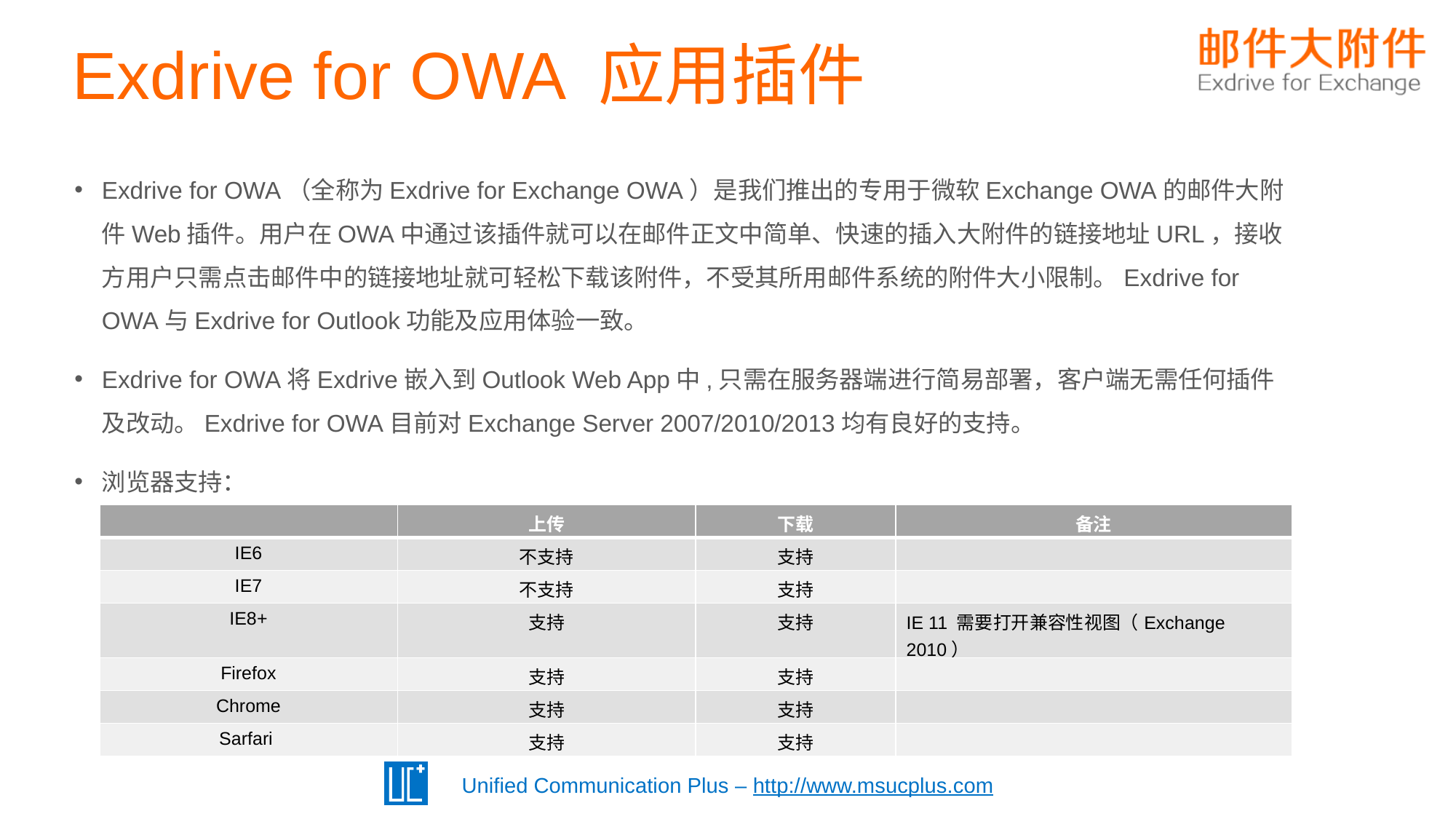

Exdrive for OWA 应用插件
Exdrive for OWA（全称为Exdrive for Exchange OWA）是我们推出的专用于微软Exchange OWA的邮件大附件Web插件。用户在OWA中通过该插件就可以在邮件正文中简单、快速的插入大附件的链接地址URL，接收方用户只需点击邮件中的链接地址就可轻松下载该附件，不受其所用邮件系统的附件大小限制。Exdrive for OWA与Exdrive for Outlook功能及应用体验一致。
Exdrive for OWA将Exdrive嵌入到Outlook Web App中,只需在服务器端进行简易部署，客户端无需任何插件及改动。Exdrive for OWA目前对Exchange Server 2007/2010/2013均有良好的支持。
浏览器支持：
|  | 上传 | 下载 | 备注 |
| --- | --- | --- | --- |
| IE6 | 不支持 | 支持 |  |
| IE7 | 不支持 | 支持 |  |
| IE8+ | 支持 | 支持 | IE 11 需要打开兼容性视图（Exchange 2010） |
| Firefox | 支持 | 支持 |  |
| Chrome | 支持 | 支持 |  |
| Sarfari | 支持 | 支持 |  |